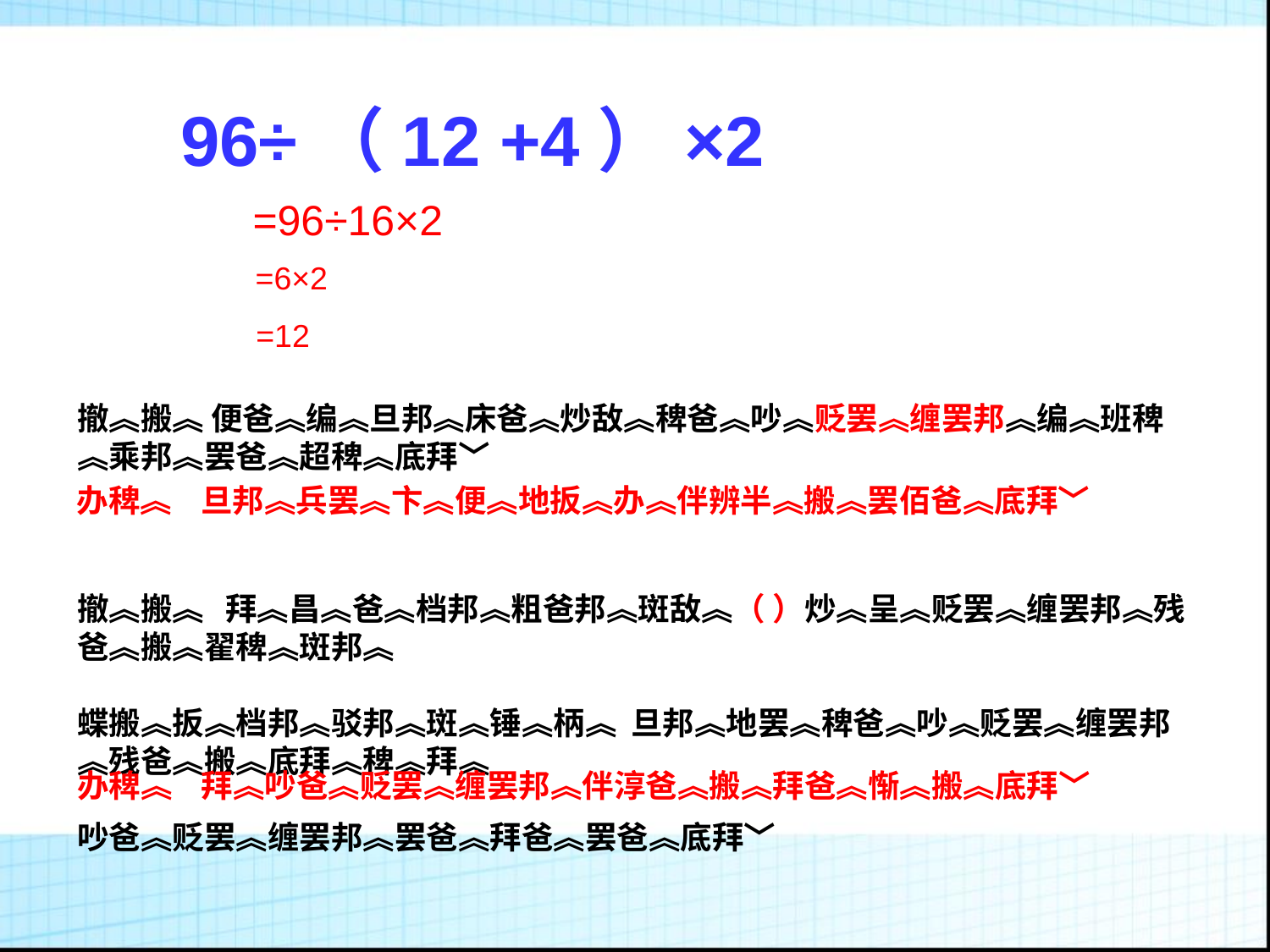

96÷（12 +4）×2
=96÷16×2
=6×2
=12
撤︽搬︽ 便爸︽编︽旦邦︽床爸︽炒敌︽稗爸︽吵︽贬罢︽缠罢邦︽编︽班稗︽乘邦︽罢爸︽超稗︽底拜﹀

撤︽搬︽   拜︽昌︽爸︽档邦︽粗爸邦︽斑敌︽（ ）炒︽呈︽贬罢︽缠罢邦︽残爸︽搬︽翟稗︽斑邦︽

蝶搬︽扳︽档邦︽驳邦︽斑︽锤︽柄︽  旦邦︽地罢︽稗爸︽吵︽贬罢︽缠罢邦︽残爸︽搬︽底拜︽稗︽拜︽

吵爸︽贬罢︽缠罢邦︽罢爸︽拜爸︽罢爸︽底拜﹀

办稗︽    旦邦︽兵罢︽卞︽便︽地扳︽办︽伴辨半︽搬︽罢佰爸︽底拜﹀
办稗︽    拜︽吵爸︽贬罢︽缠罢邦︽伴淳爸︽搬︽拜爸︽惭︽搬︽底拜﹀